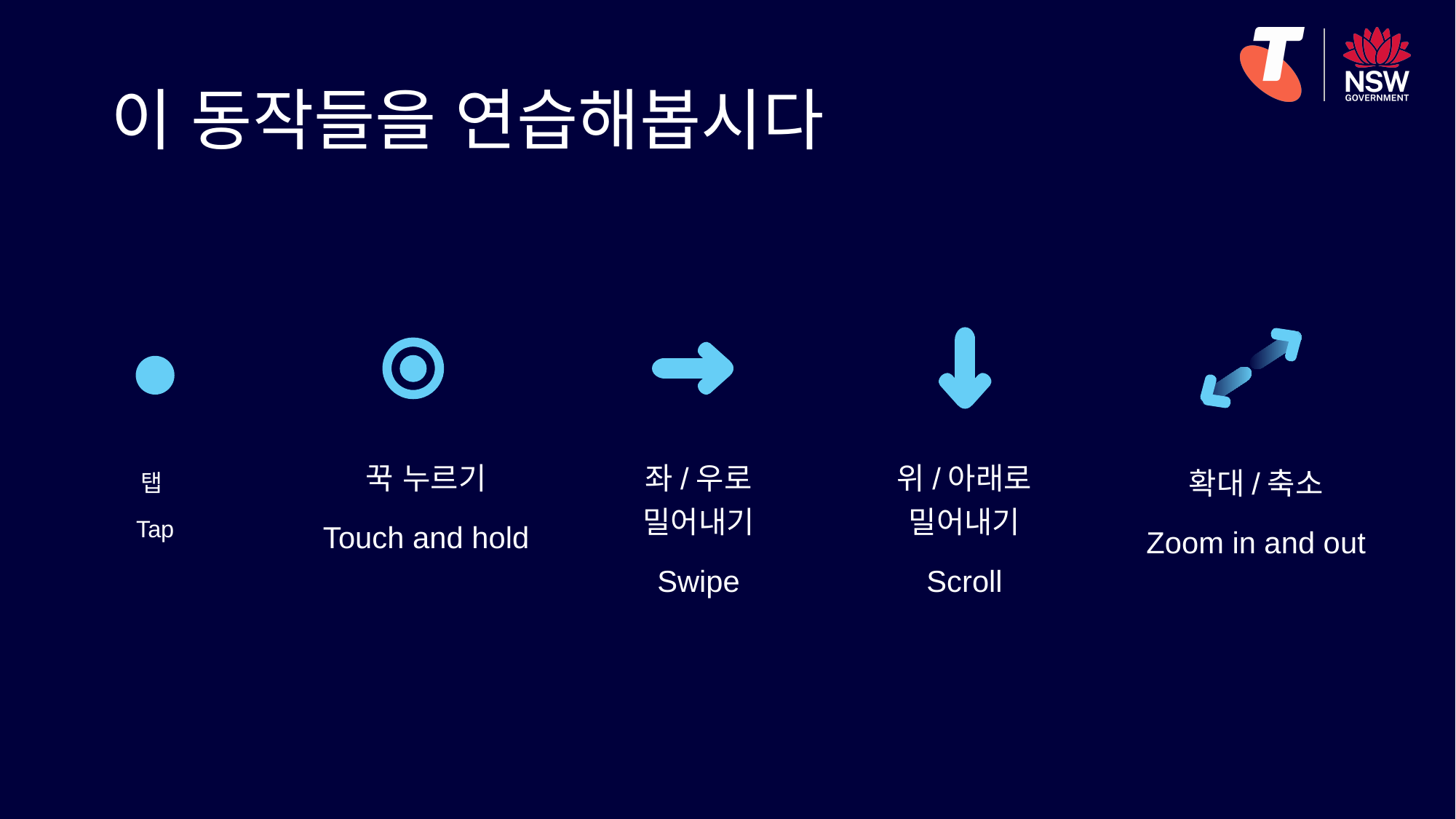

# 이 동작들을 연습해봅시다

꾹 누르기
Touch and hold

좌/우로 밀어내기
Swipe
위/아래로 밀어내기
Scroll
확대/축소
Zoom in and out
탭
Tap